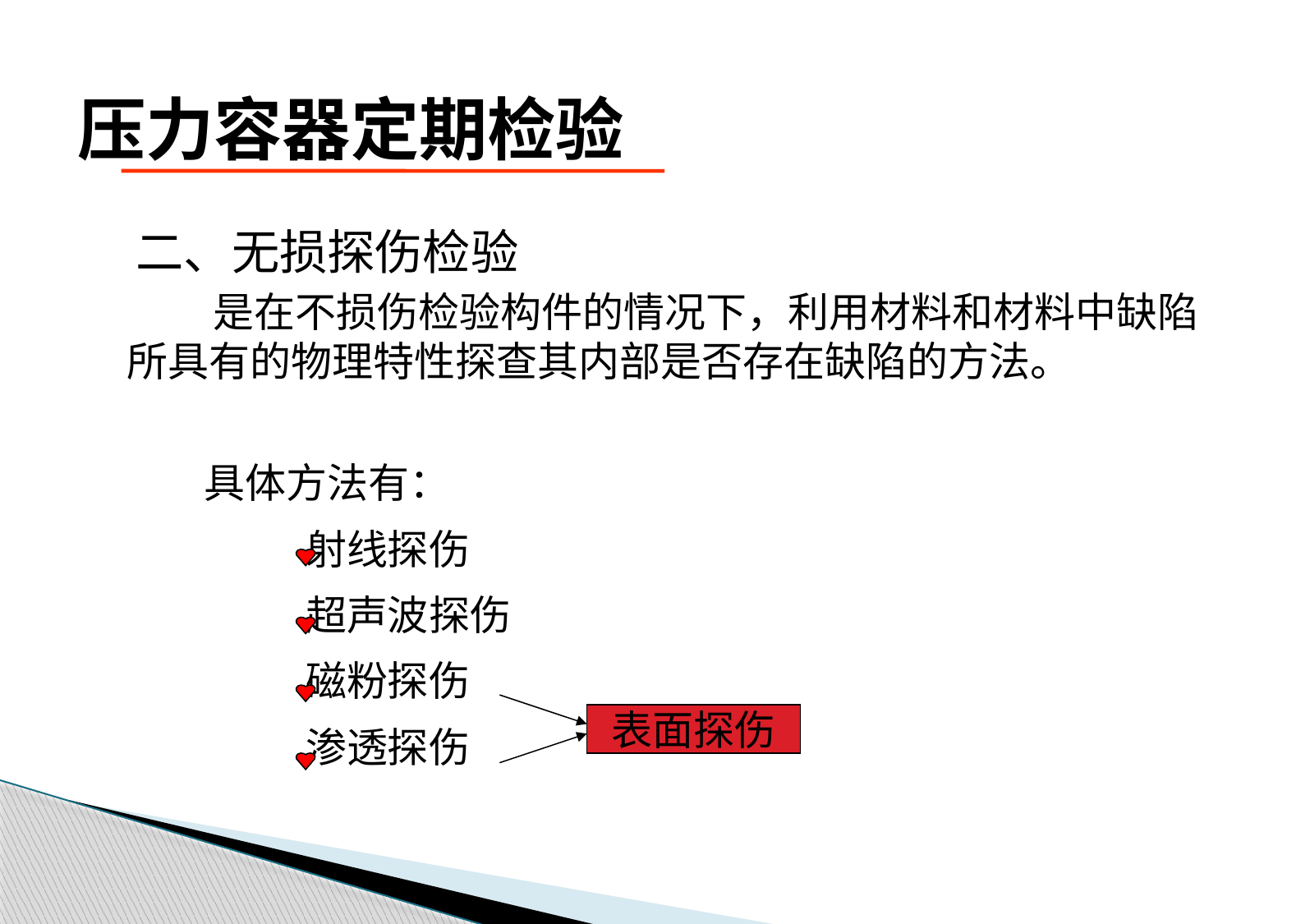

# 压力容器定期检验

   二、无损探伤检验
            是在不损伤检验构件的情况下，利用材料和材料中缺陷所具有的物理特性探查其内部是否存在缺陷的方法。

           具体方法有：
                      射线探伤
                      超声波探伤
                      磁粉探伤
                      渗透探伤

表面探伤